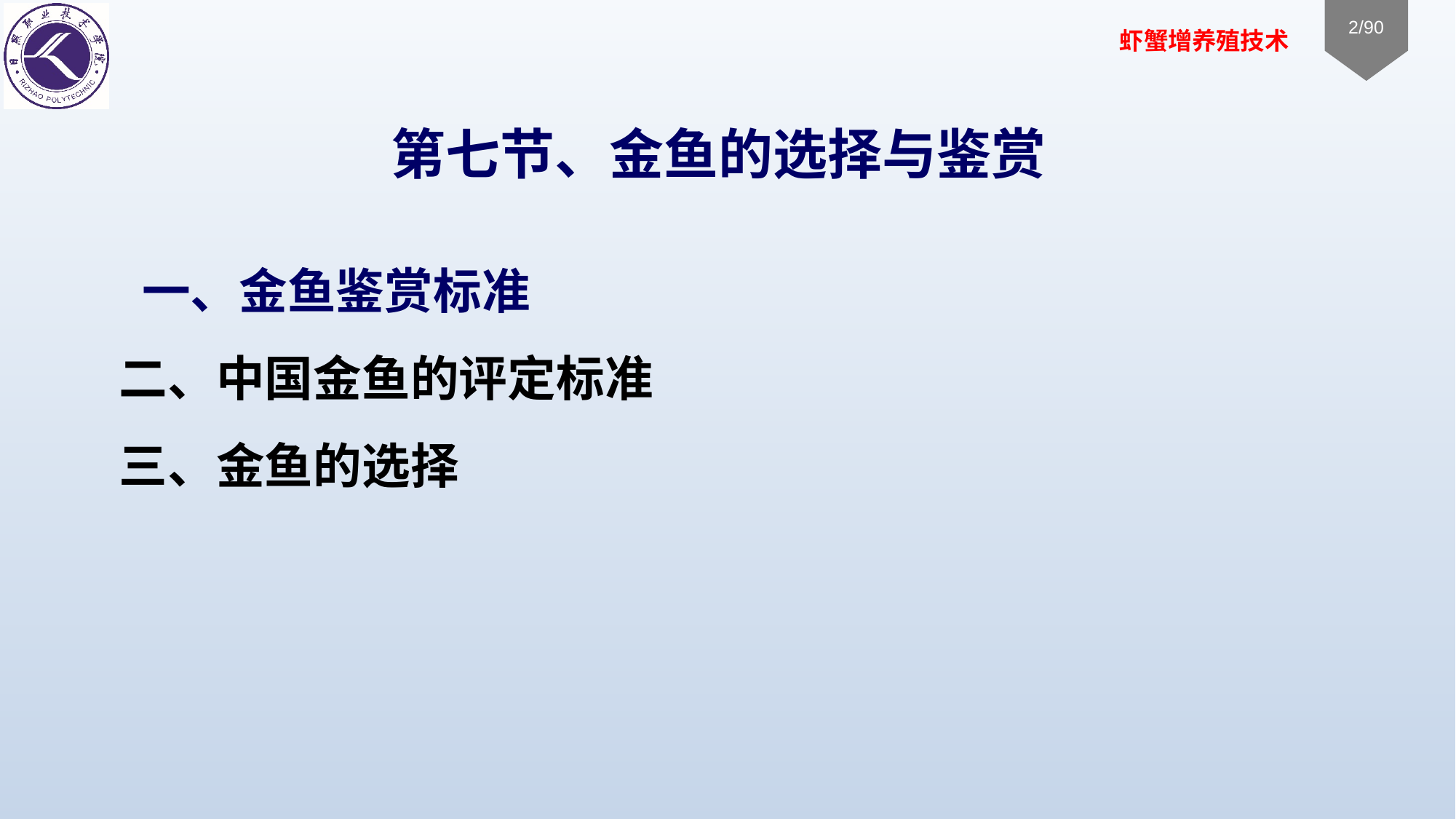

# 第七节、金鱼的选择与鉴赏
 一、金鱼鉴赏标准
二、中国金鱼的评定标准
三、金鱼的选择